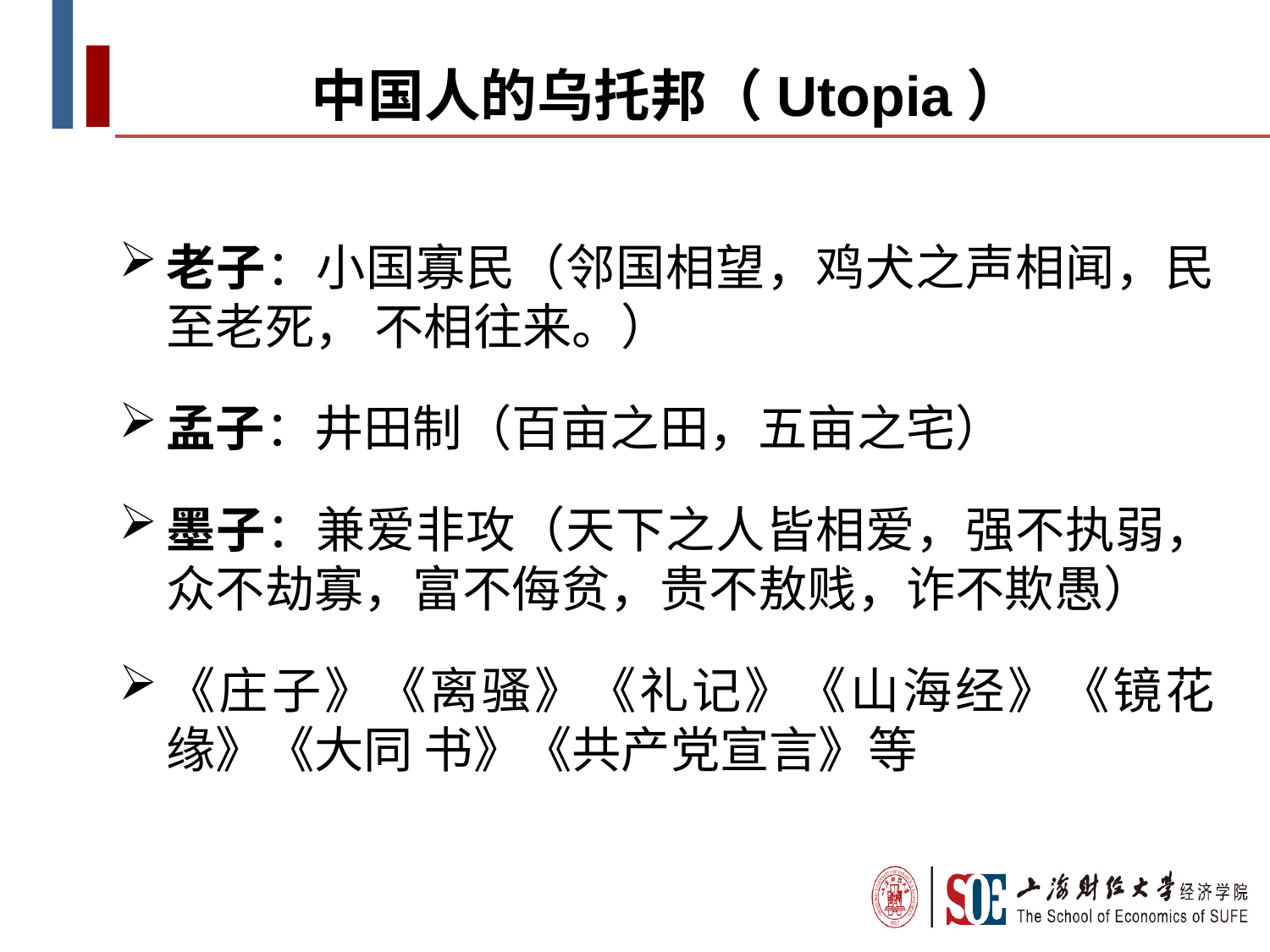

中国人的乌托邦（Utopia）
老子：小国寡民（邻国相望，鸡犬之声相闻，民至老死， 不相往来。）
孟子：井田制（百亩之田，五亩之宅）
墨子：兼爱非攻（天下之人皆相爱，强不执弱，众不劫寡，富不侮贫，贵不敖贱，诈不欺愚）
《庄子》《离骚》《礼记》《山海经》《镜花缘》《大同 书》《共产党宣言》等